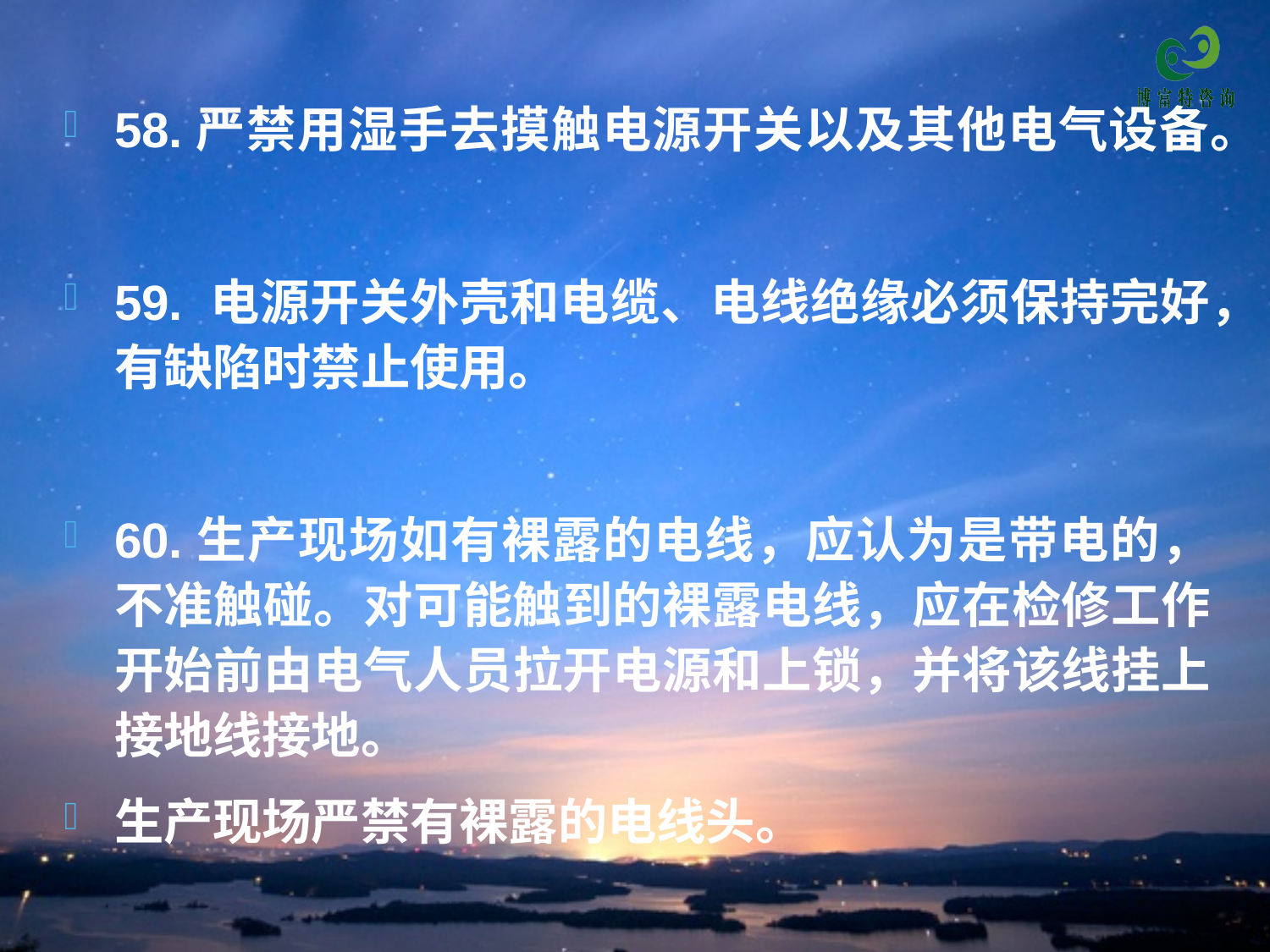

58.严禁用湿手去摸触电源开关以及其他电气设备。

59. 电源开关外壳和电缆、电线绝缘必须保持完好，有缺陷时禁止使用。

60.生产现场如有裸露的电线，应认为是带电的，不准触碰。对可能触到的裸露电线，应在检修工作开始前由电气人员拉开电源和上锁，并将该线挂上接地线接地。
生产现场严禁有裸露的电线头。